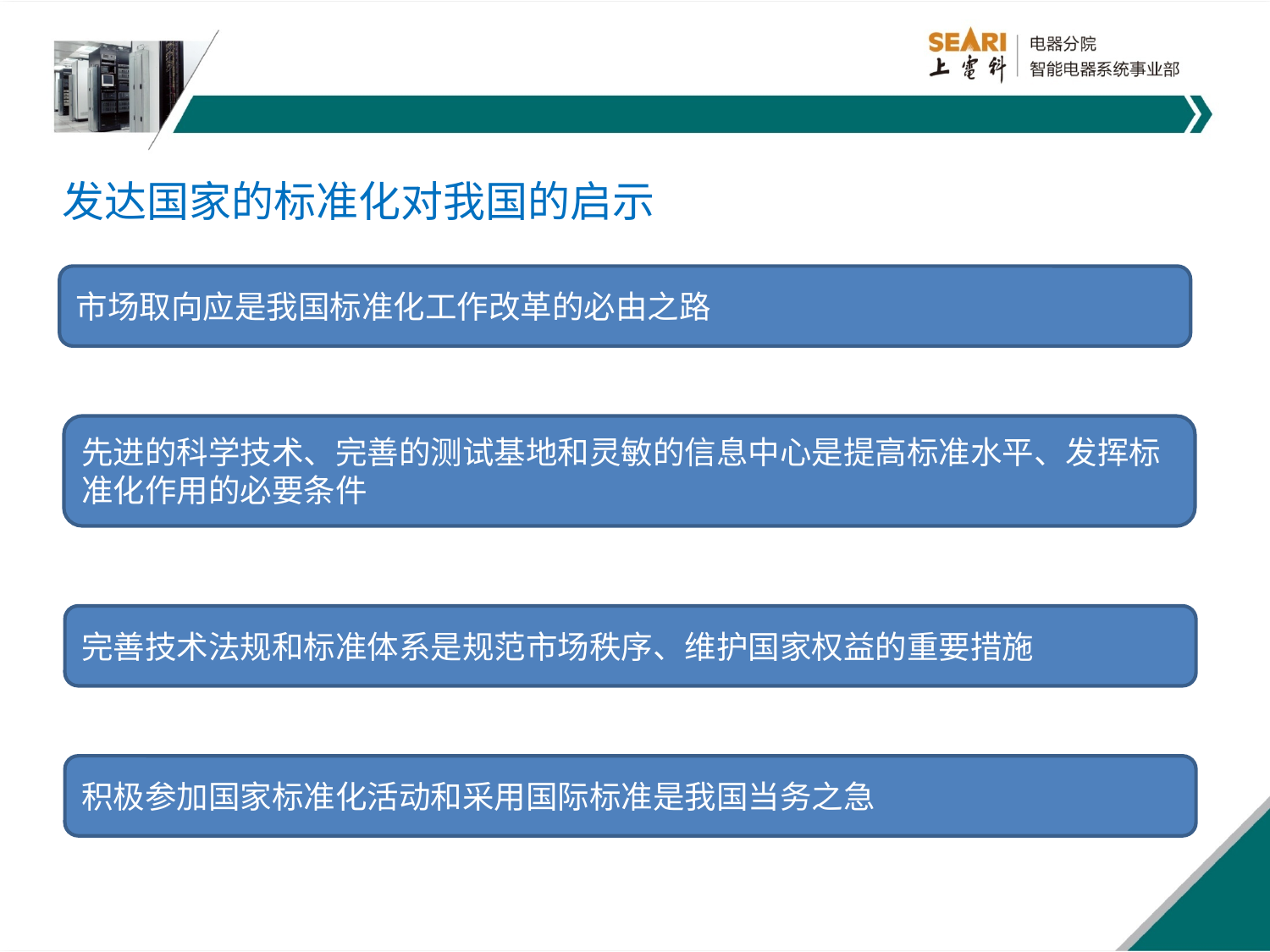

发达国家的标准化对我国的启示
市场取向应是我国标准化工作改革的必由之路
先进的科学技术、完善的测试基地和灵敏的信息中心是提高标准水平、发挥标准化作用的必要条件
完善技术法规和标准体系是规范市场秩序、维护国家权益的重要措施
积极参加国家标准化活动和采用国际标准是我国当务之急